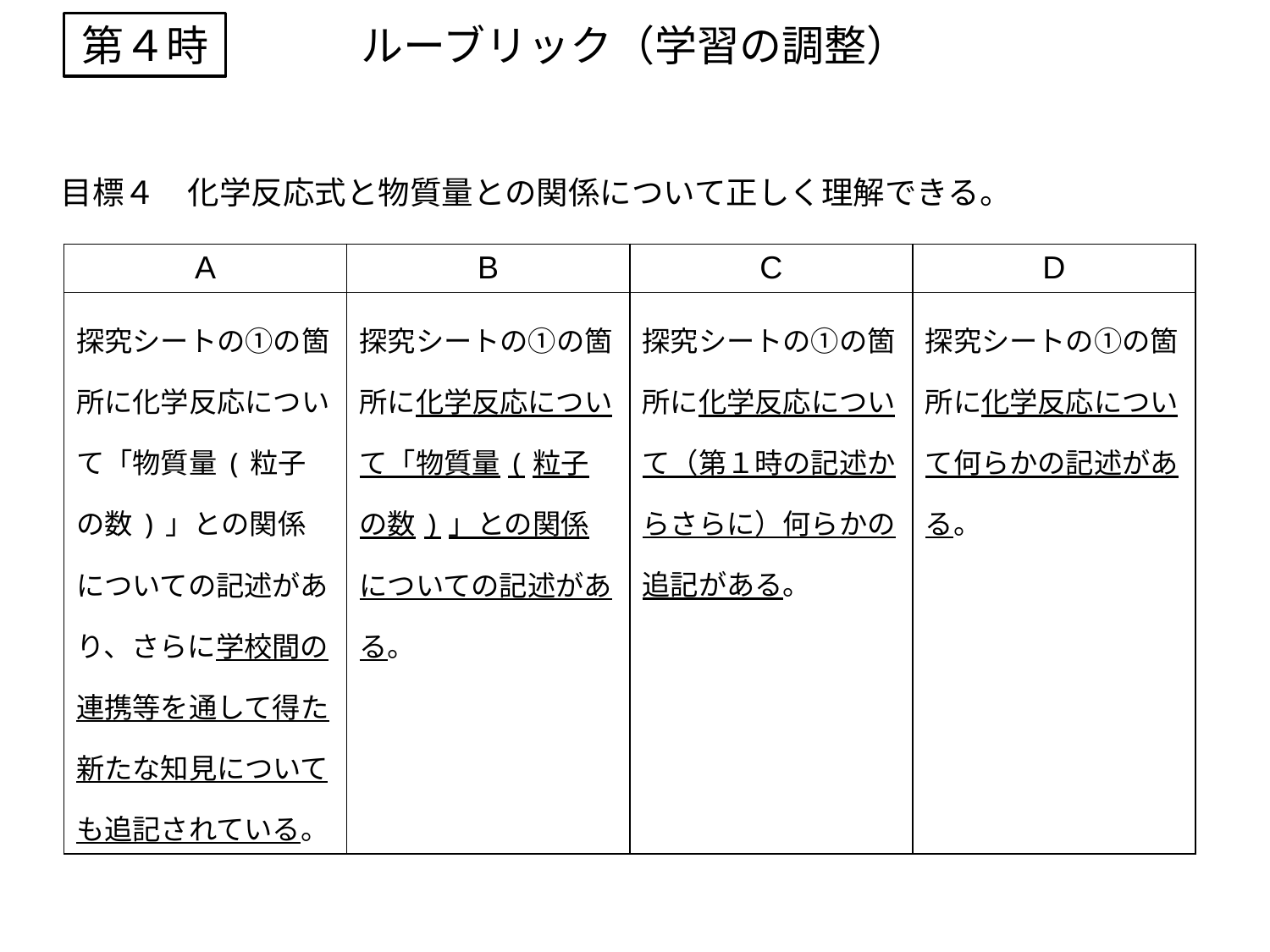

ルーブリック（学習の調整）
第４時
目標４　化学反応式と物質量との関係について正しく理解できる。
| A | B | C | D |
| --- | --- | --- | --- |
| 探究シートの①の箇所に化学反応について「物質量(粒子の数)」との関係についての記述があり、さらに学校間の連携等を通して得た新たな知見についても追記されている。 | 探究シートの①の箇所に化学反応について「物質量(粒子の数)」との関係についての記述がある。 | 探究シートの①の箇所に化学反応について（第１時の記述からさらに）何らかの追記がある。 | 探究シートの①の箇所に化学反応について何らかの記述がある。 |